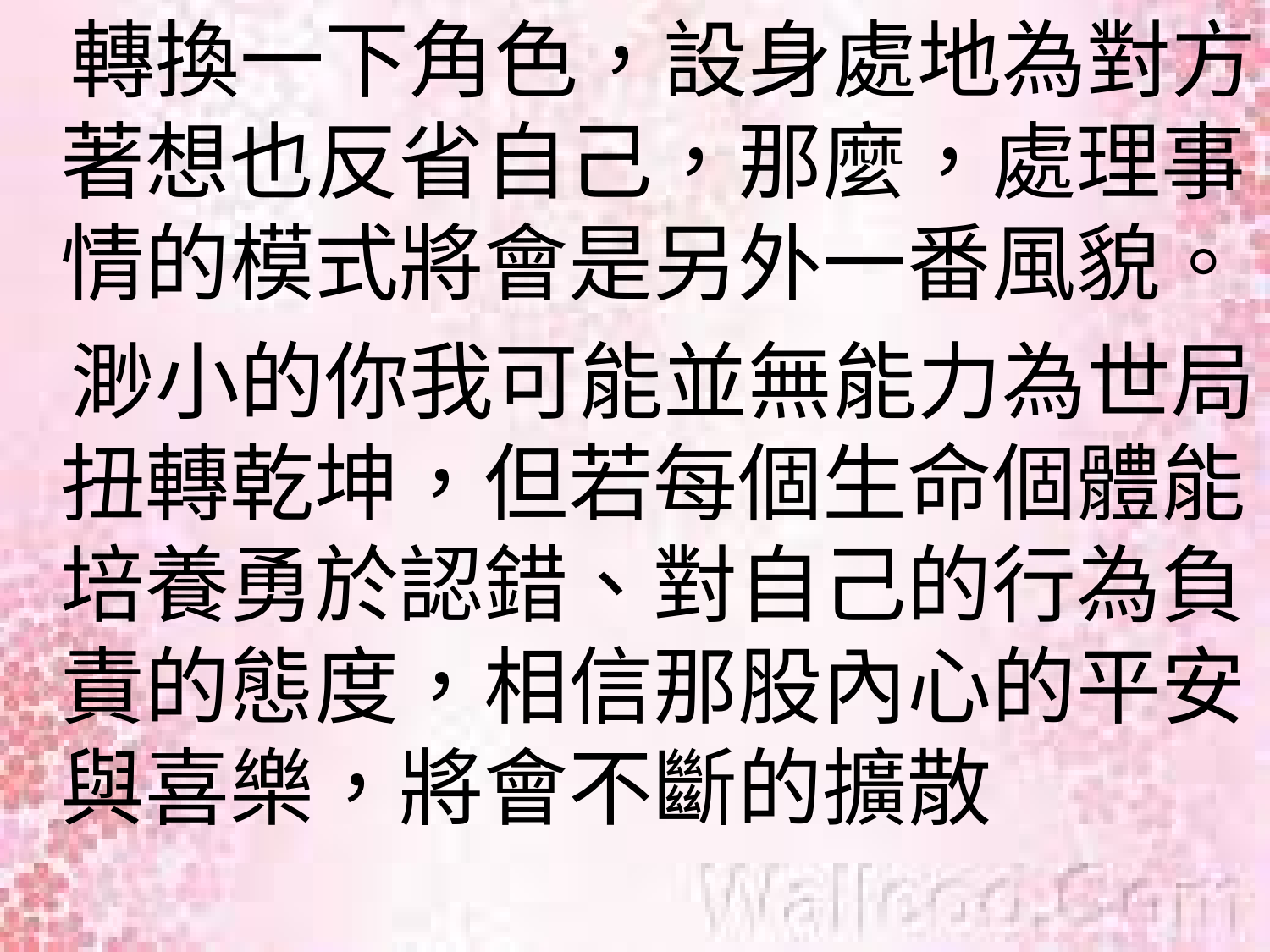

轉換一下角色，設身處地為對方著想也反省自己，那麼，處理事情的模式將會是另外一番風貌。
  渺小的你我可能並無能力為世局扭轉乾坤，但若每個生命個體能培養勇於認錯、對自己的行為負責的態度，相信那股內心的平安與喜樂，將會不斷的擴散